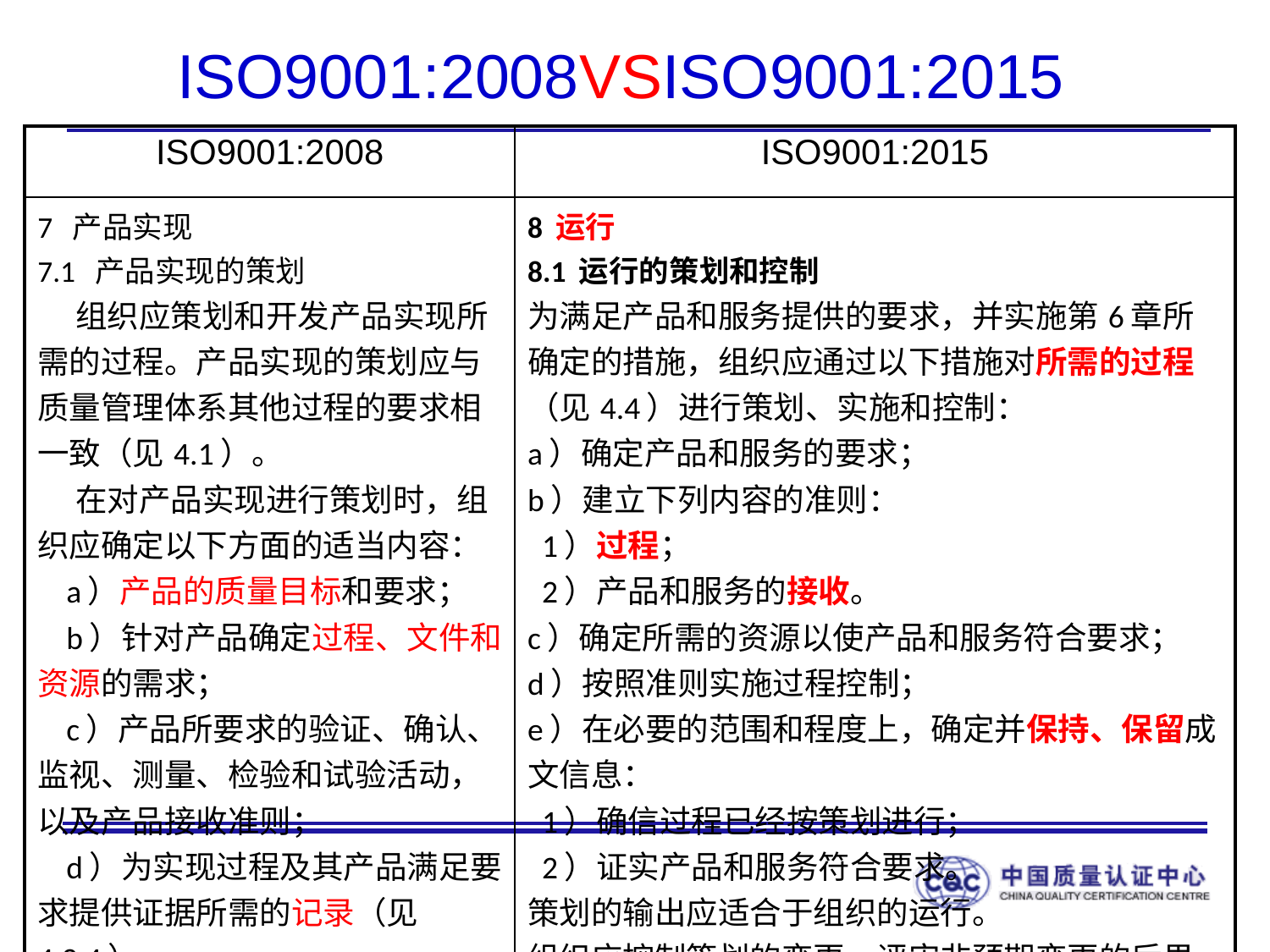

# ISO9001:2008VSISO9001:2015
| ISO9001:2008 | ISO9001:2015 |
| --- | --- |
| 7 产品实现 7.1 产品实现的策划 组织应策划和开发产品实现所需的过程。产品实现的策划应与质量管理体系其他过程的要求相一致（见4.1）。 在对产品实现进行策划时，组织应确定以下方面的适当内容： a）产品的质量目标和要求； b）针对产品确定过程、文件和资源的需求； c）产品所要求的验证、确认、监视、测量、检验和试验活动，以及产品接收准则； d）为实现过程及其产品满足要求提供证据所需的记录（见4.2.4）。 策划的输出形式应适合于组织的运作方式。 | 8 运行 8.1 运行的策划和控制 为满足产品和服务提供的要求，并实施第6章所确定的措施，组织应通过以下措施对所需的过程（见4.4）进行策划、实施和控制： a）确定产品和服务的要求； b）建立下列内容的准则： 1）过程； 2）产品和服务的接收。 c）确定所需的资源以使产品和服务符合要求； d）按照准则实施过程控制； e）在必要的范围和程度上，确定并保持、保留成文信息： 1）确信过程已经按策划进行； 2）证实产品和服务符合要求。 策划的输出应适合于组织的运行。 组织应控制策划的变更，评审非预期变更的后果，必要时，采取措施减轻不利影响。 组织应确保外包过程受控（见8.4）。 |
164